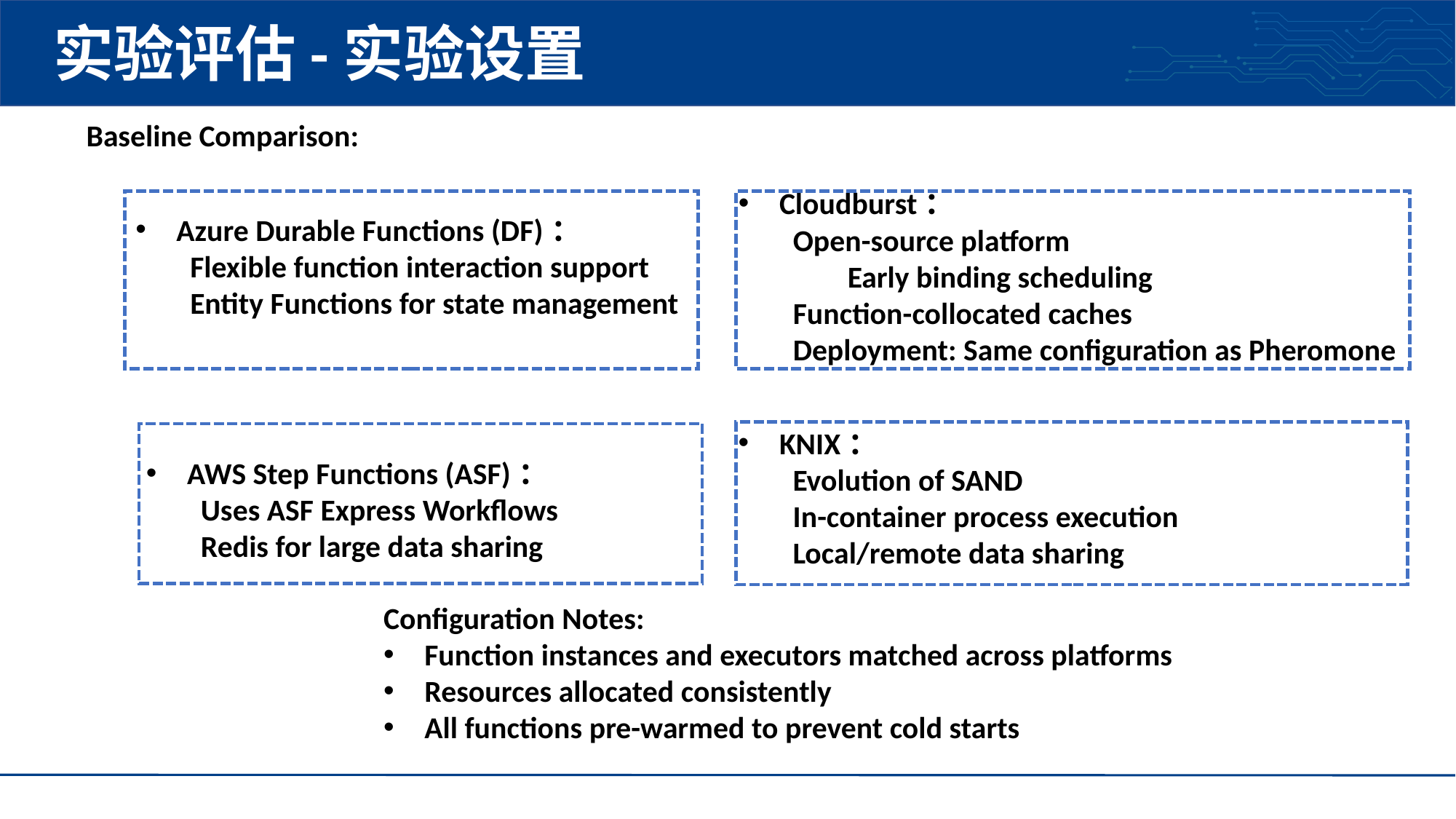

# 实验评估-实验设置
Baseline Comparison:

Cloudburst：
Open-source platform
Early binding scheduling
Function-collocated caches
Deployment: Same configuration as Pheromone

Azure Durable Functions (DF)：
Flexible function interaction support
Entity Functions for state management
KNIX：
Evolution of SAND
In-container process execution
Local/remote data sharing

AWS Step Functions (ASF)：
Uses ASF Express Workflows
Redis for large data sharing

Configuration Notes:
Function instances and executors matched across platforms
Resources allocated consistently
All functions pre-warmed to prevent cold starts

25